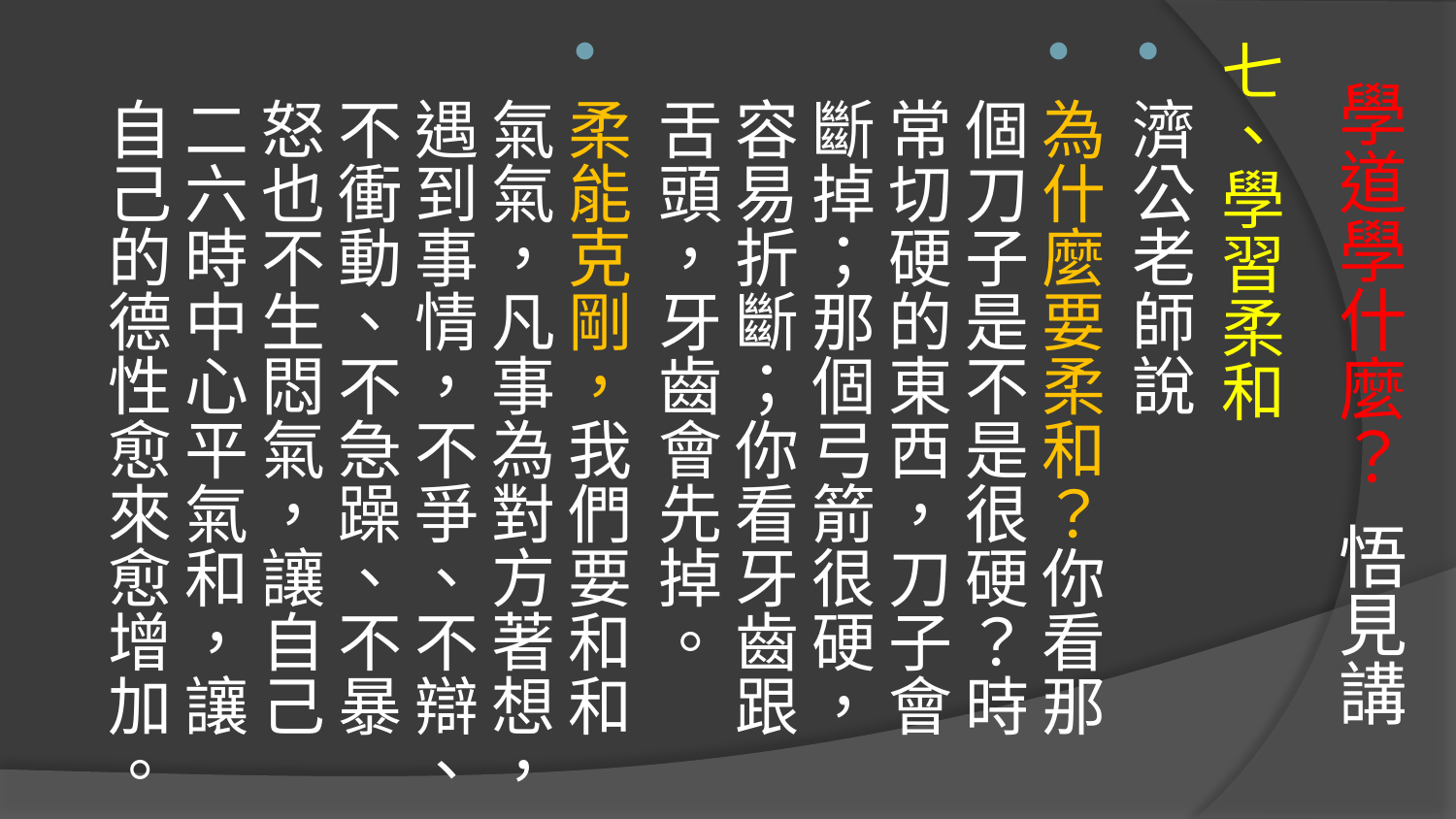

七、學習柔和
濟公老師說
為什麼要柔和？你看那個刀子是不是很硬？時常切硬的東西，刀子會斷掉；那個弓箭很硬，容易折斷；你看牙齒跟舌頭，牙齒會先掉。
柔能克剛，我們要和和氣氣，凡事為對方著想，遇到事情，不爭、不辯、不衝動、不急躁、不暴怒也不生悶氣，讓自己二六時中心平氣和，讓自己的德性愈來愈增加。

# 學道學什麼？  悟見講